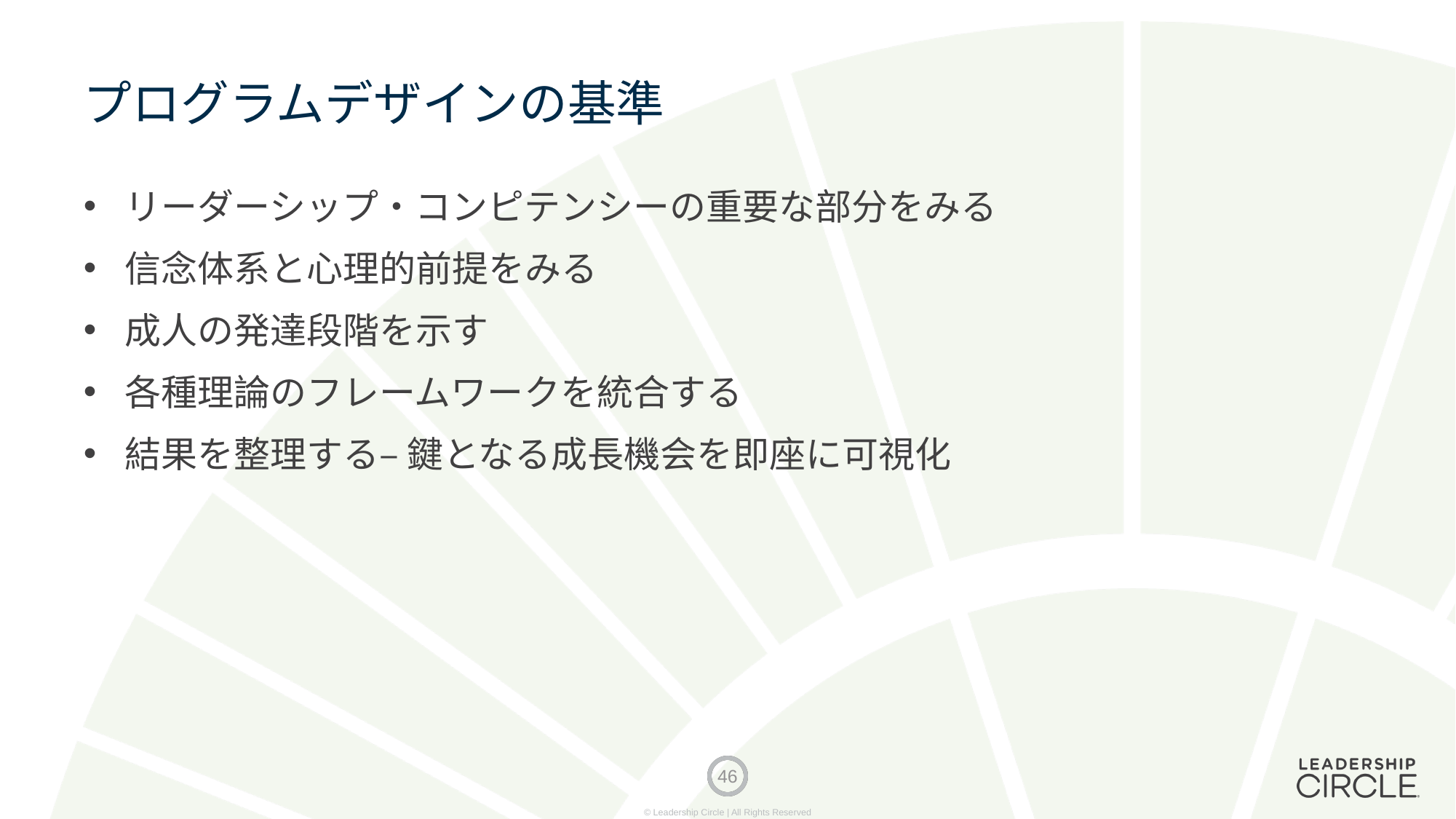

# プログラムデザインの基準
リーダーシップ・コンピテンシーの重要な部分をみる
信念体系と心理的前提をみる
成人の発達段階を示す
各種理論のフレームワークを統合する
結果を整理する– 鍵となる成長機会を即座に可視化
46
© Leadership Circle | All Rights Reserved